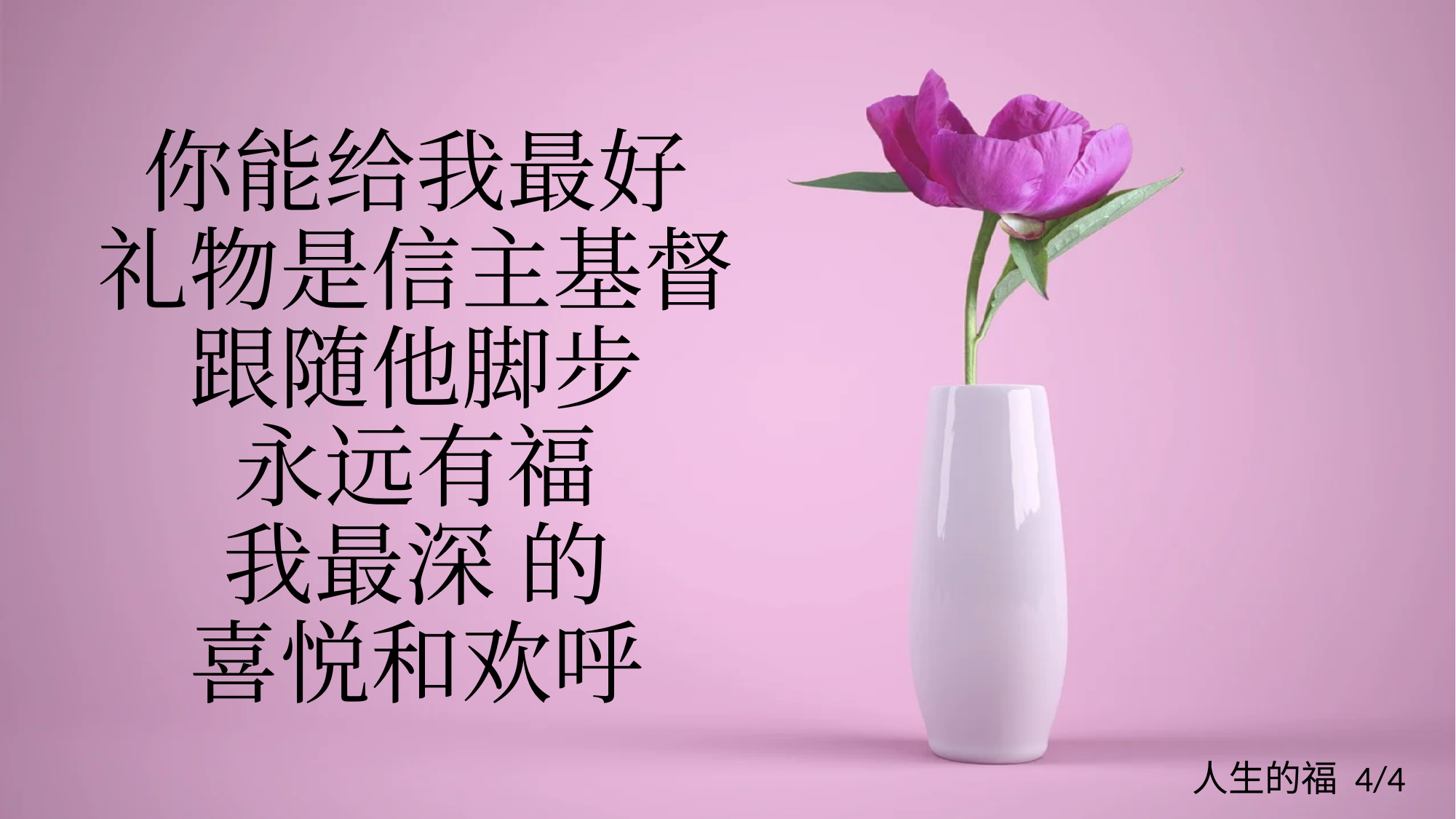

# 你能给我最好 礼物是信主基督 跟随他脚步 永远有福 我最深 的 喜悦和欢呼
人生的福 4/4